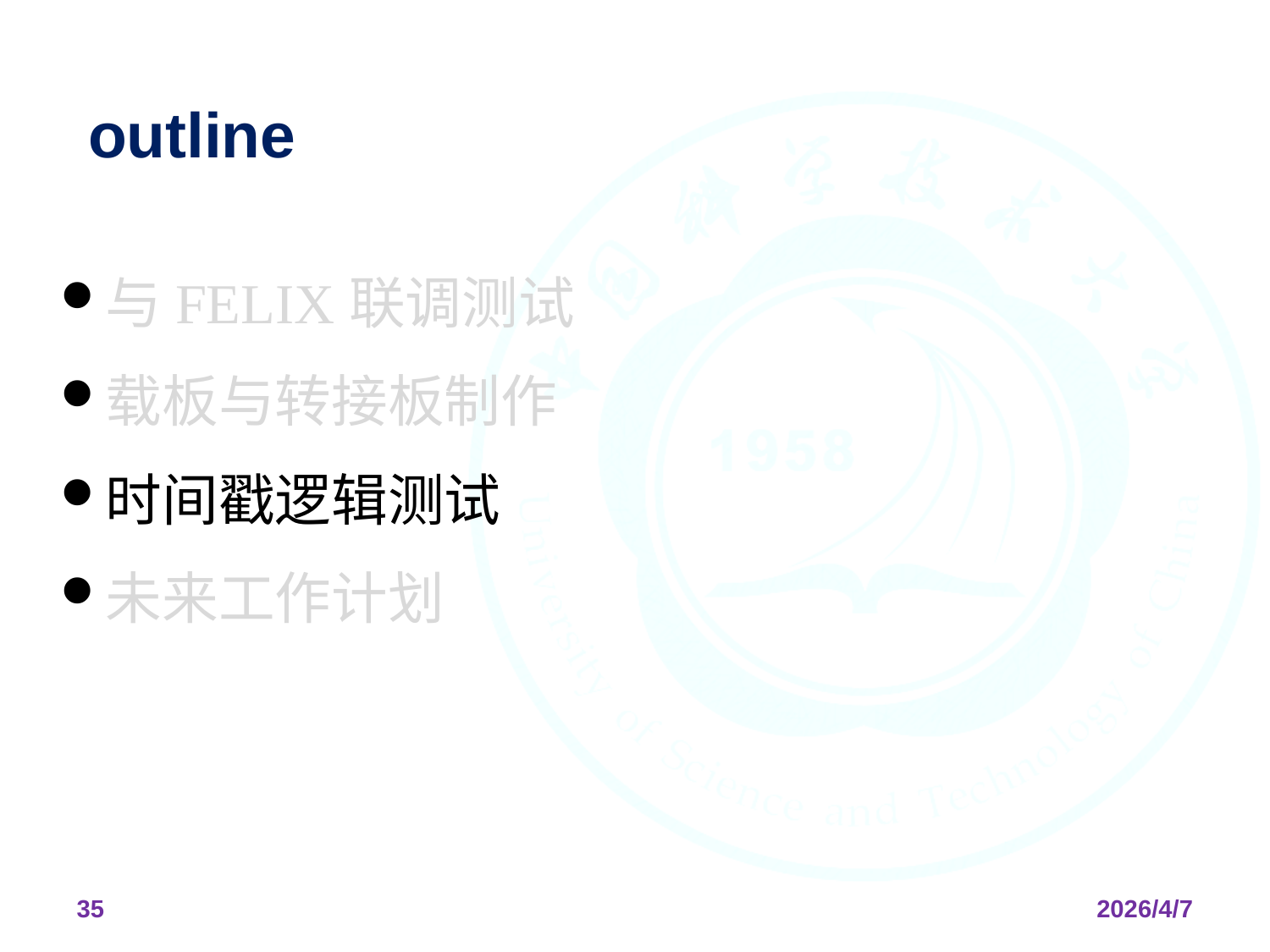

# outline
与FELIX联调测试
载板与转接板制作
时间戳逻辑测试
未来工作计划

35
2026/4/7